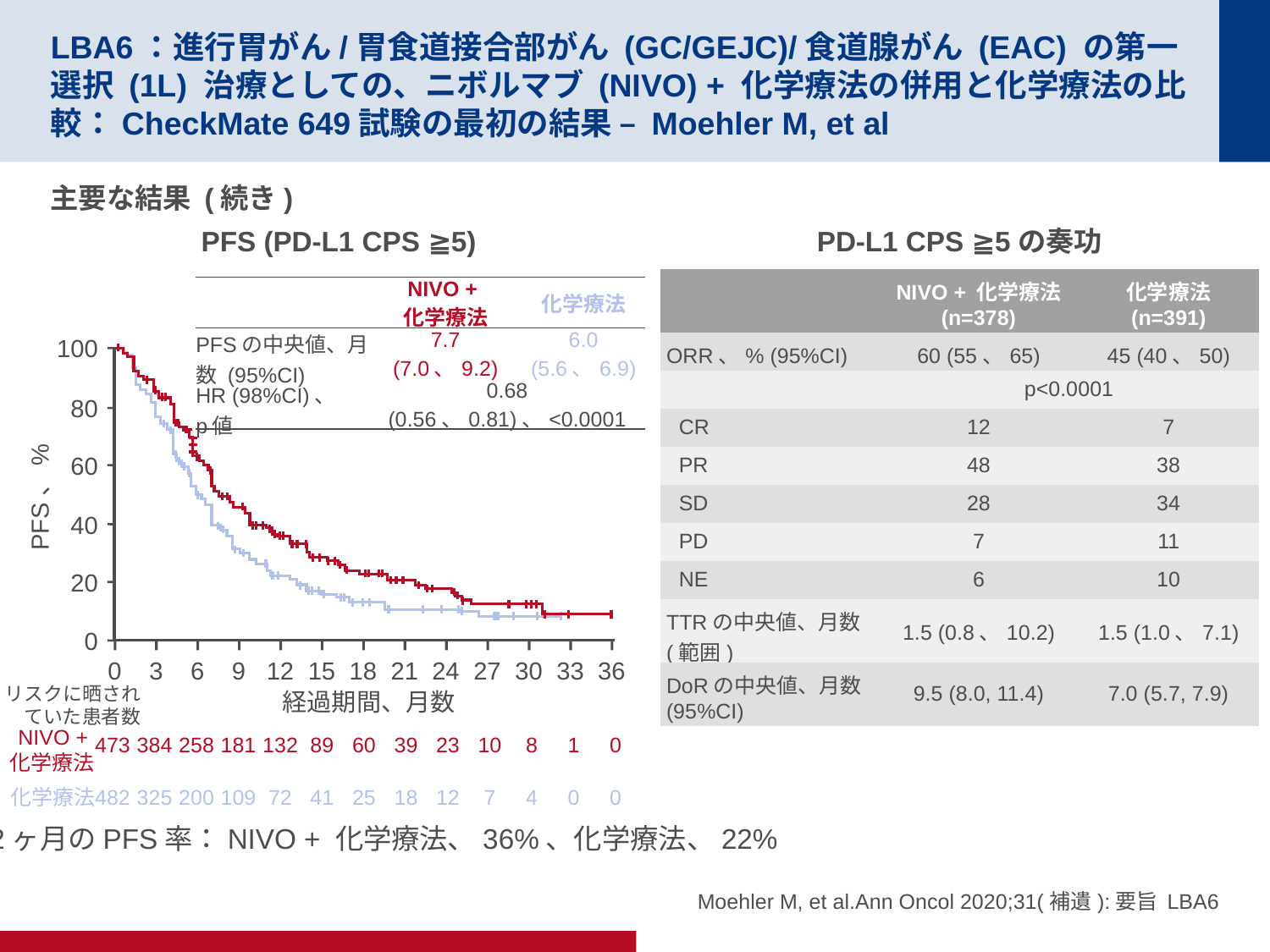

# LBA6：進行胃がん/胃食道接合部がん (GC/GEJC)/食道腺がん (EAC) の第一選択 (1L) 治療としての、ニボルマブ (NIVO) + 化学療法の併用と化学療法の比較：CheckMate 649試験の最初の結果 – Moehler M, et al
主要な結果 (続き)
PFS (PD-L1 CPS ≧5)
PD-L1 CPS ≧5の奏功
|  | NIVO + 化学療法 (n=378) | 化学療法 (n=391) |
| --- | --- | --- |
| ORR、% (95%CI) | 60 (55、65) | 45 (40、50) |
|  | p<0.0001 |  |
| CR | 12 | 7 |
| PR | 48 | 38 |
| SD | 28 | 34 |
| PD | 7 | 11 |
| NE | 6 | 10 |
| TTRの中央値、月数 (範囲) | 1.5 (0.8、10.2) | 1.5 (1.0、7.1) |
| DoRの中央値、月数 (95%CI) | 9.5 (8.0, 11.4) | 7.0 (5.7, 7.9) |
|  | NIVO + 化学療法 | 化学療法 |
| --- | --- | --- |
| PFSの中央値、月数 (95%CI) | 7.7 (7.0、9.2) | 6.0 (5.6、6.9) |
| HR (98%CI)、 p値 | 0.68 (0.56、0.81)、<0.0001 |  |
100

80

60
PFS、%

40

20

0

0
3
6
9
12
15
18
21
24
27
30
33
36

リスクに晒されていた患者数
経過期間、月数
NIVO +
化学療法
473
384
258
181
132
89
60
39
23
10
8
1
0
化学療法
482
325
200
109
72
41
25
18
12
7
4
0
0
12ヶ月のPFS率：NIVO + 化学療法、36%、化学療法、22%
Moehler M, et al.Ann Oncol 2020;31(補遺):要旨 LBA6